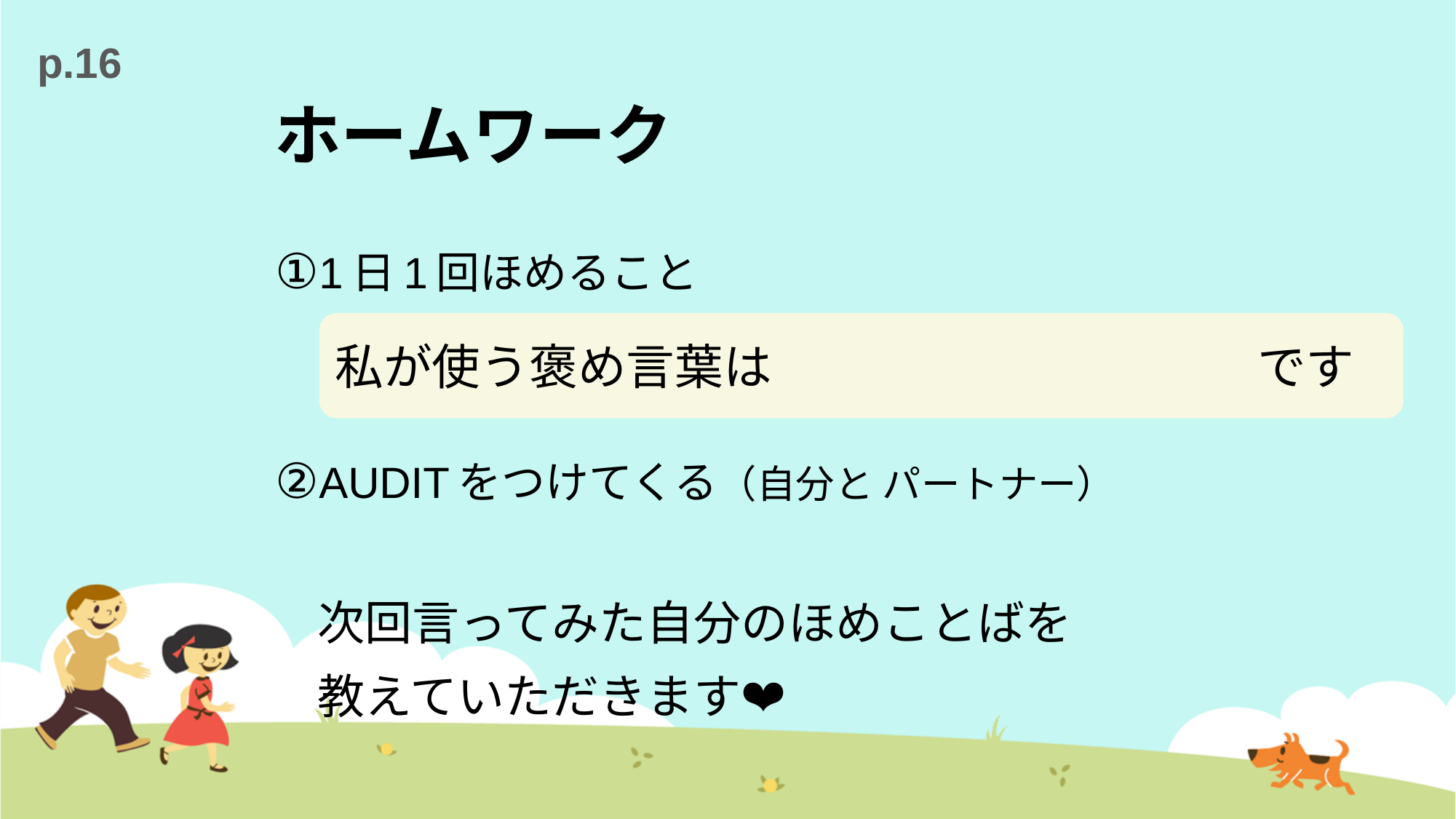

p.16
# ホームワーク
①1日1回ほめること

②AUDITをつけてくる（自分と パートナー）

　次回言ってみた自分のほめことばを
　教えていただきます❤︎

私が使う褒め言葉は　　　　　　　　　　です